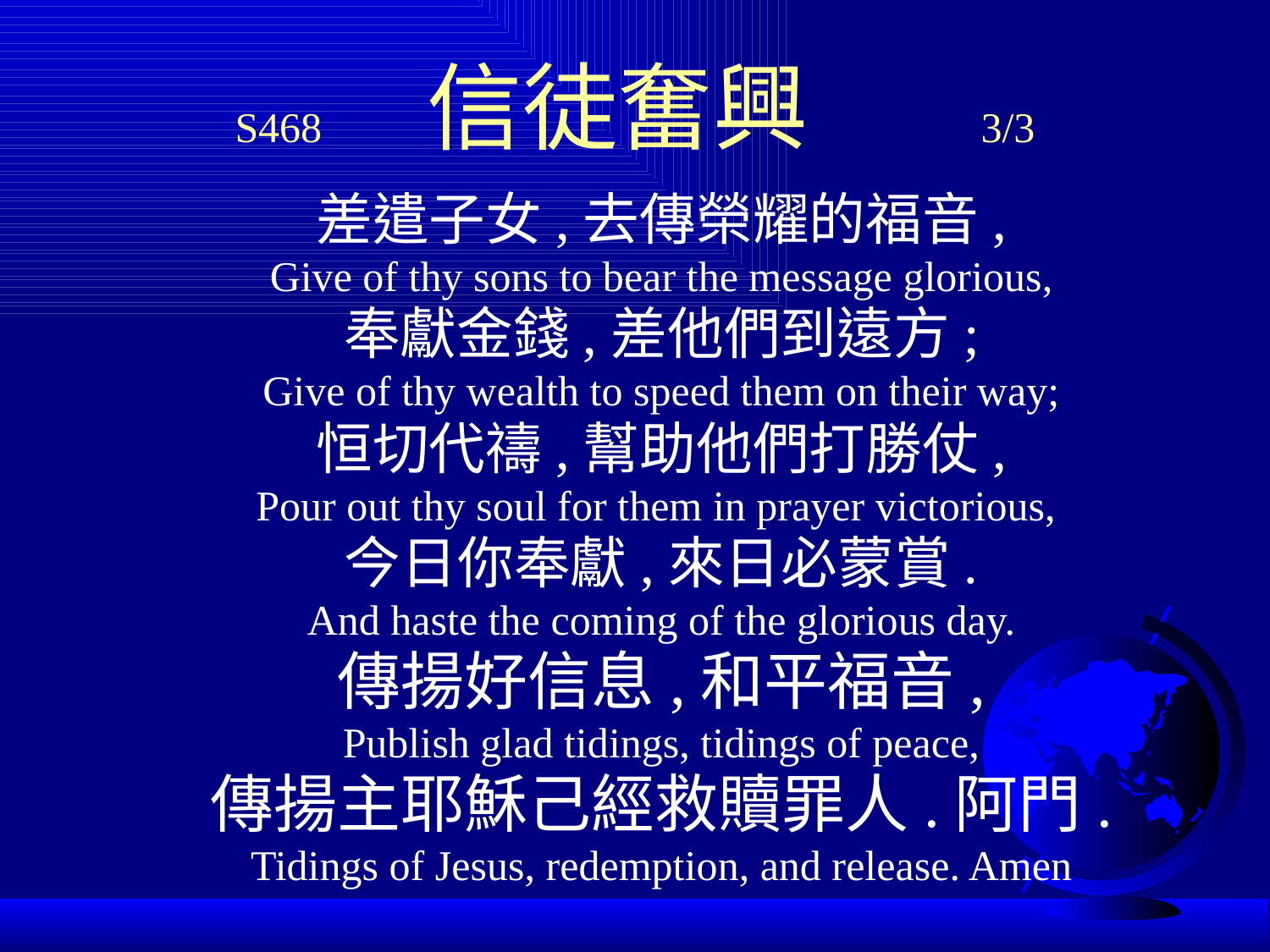

# S468         信徒奮興       3/3
差遣子女,去傳榮耀的福音,
Give of thy sons to bear the message glorious,
奉獻金錢,差他們到遠方;
Give of thy wealth to speed them on their way;
恒切代禱,幫助他們打勝仗,
Pour out thy soul for them in prayer victorious,
今日你奉獻,來日必蒙賞.
And haste the coming of the glorious day.
傳揚好信息,和平福音,
Publish glad tidings, tidings of peace,
傳揚主耶穌己經救贖罪人.阿門.
Tidings of Jesus, redemption, and release. Amen